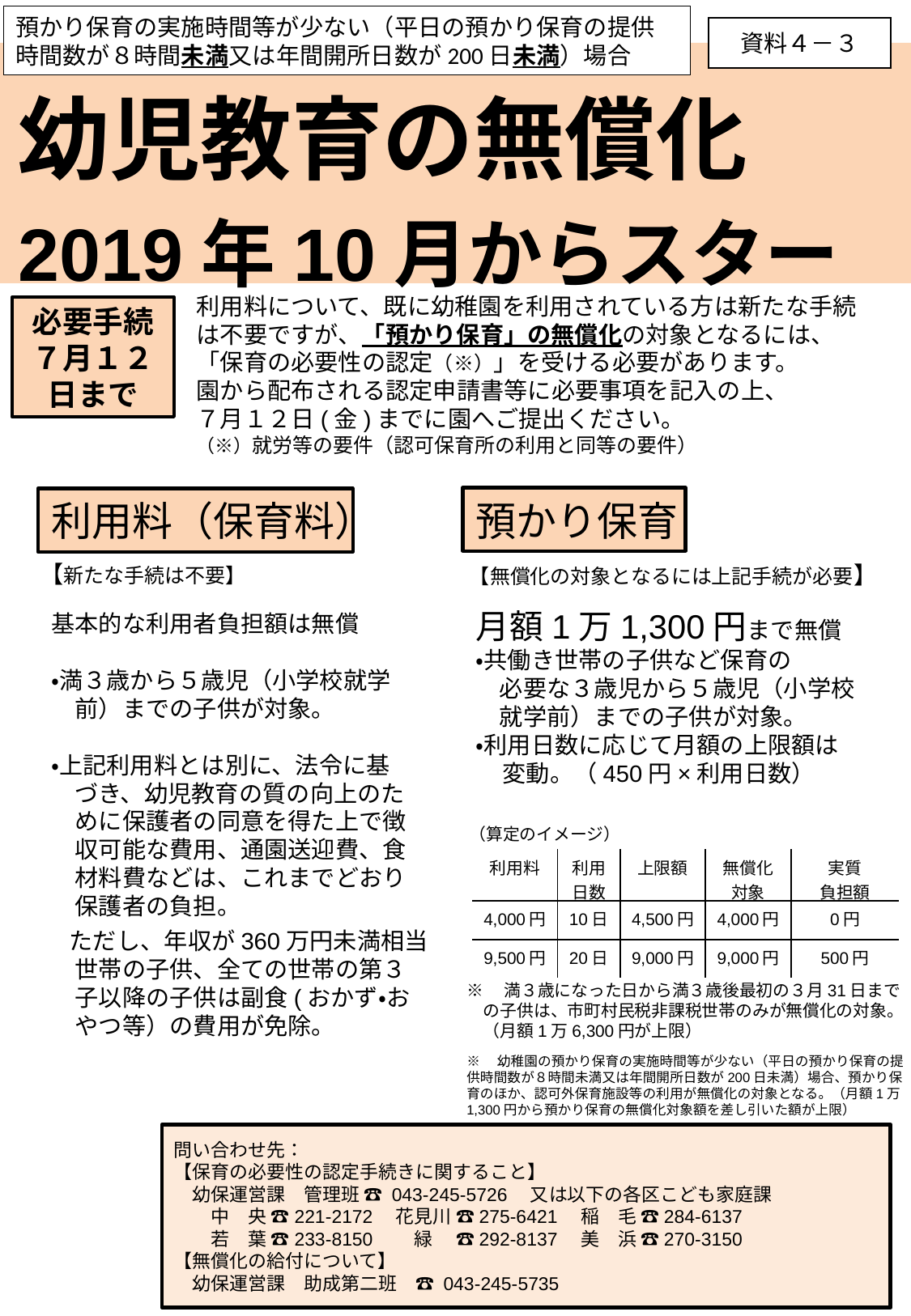

預かり保育の実施時間等が少ない（平日の預かり保育の提供時間数が８時間未満又は年間開所日数が200日未満）場合
資料４－３

幼児教育の無償化

2019年10月からスタート
利用料について、既に幼稚園を利用されている方は新たな手続は不要ですが、「預かり保育」の無償化の対象となるには、「保育の必要性の認定（※）」を受ける必要があります。
園から配布される認定申請書等に必要事項を記入の上、
７月１２日(金)までに園へご提出ください。
（※）就労等の要件（認可保育所の利用と同等の要件）
必要手続
７月１２日まで

利用料（保育料）

基本的な利用者負担額は無償

・満３歳から５歳児（小学校就学
　前）までの子供が対象。

・上記利用料とは別に、法令に基
　づき、幼児教育の質の向上のた
　めに保護者の同意を得た上で徴
　収可能な費用、通園送迎費、食
　材料費などは、これまでどおり
　保護者の負担。

　     ただし、年収が360万円未満相当
　世帯の子供、全ての世帯の第３
　子以降の子供は副食(おかず・お
　やつ等）の費用が免除。

預かり保育

月額1万1,300円まで無償
・共働き世帯の子供など保育の
　必要な３歳児から５歳児（小学校
　就学前）までの子供が対象。
・利用日数に応じて月額の上限額は
    変動。（450円×利用日数）

【新たな手続は不要】
【無償化の対象となるには上記手続が必要】
（算定のイメージ）
| 利用料 | 利用 日数 | 上限額 | 無償化 対象 | 実質 負担額 |
| --- | --- | --- | --- | --- |
| 4,000円 | 10日 | 4,500円 | 4,000円 | 0円 |
| 9,500円 | 20日 | 9,000円 | 9,000円 | 500円 |
※　満３歳になった日から満３歳後最初の３月31日まで
　の子供は、市町村民税非課税世帯のみが無償化の対象。
　（月額1万6,300円が上限）

※　幼稚園の預かり保育の実施時間等が少ない（平日の預かり保育の提供時間数が８時間未満又は年間開所日数が200日未満）場合、預かり保育のほか、認可外保育施設等の利用が無償化の対象となる。（月額1万1,300円から預かり保育の無償化対象額を差し引いた額が上限）
問い合わせ先：
【保育の必要性の認定手続きに関すること】
　幼保運営課　管理班 ☎ 043‐245‐5726　又は以下の各区こども家庭課
　　中　央 ☎221-2172　花見川 ☎275-6421　稲　毛 ☎284-6137
　　若　葉 ☎233-8150　　緑　 ☎292-8137　美　浜 ☎270-3150
【無償化の給付について】
　幼保運営課　助成第二班　☎ 043‐245‐5735